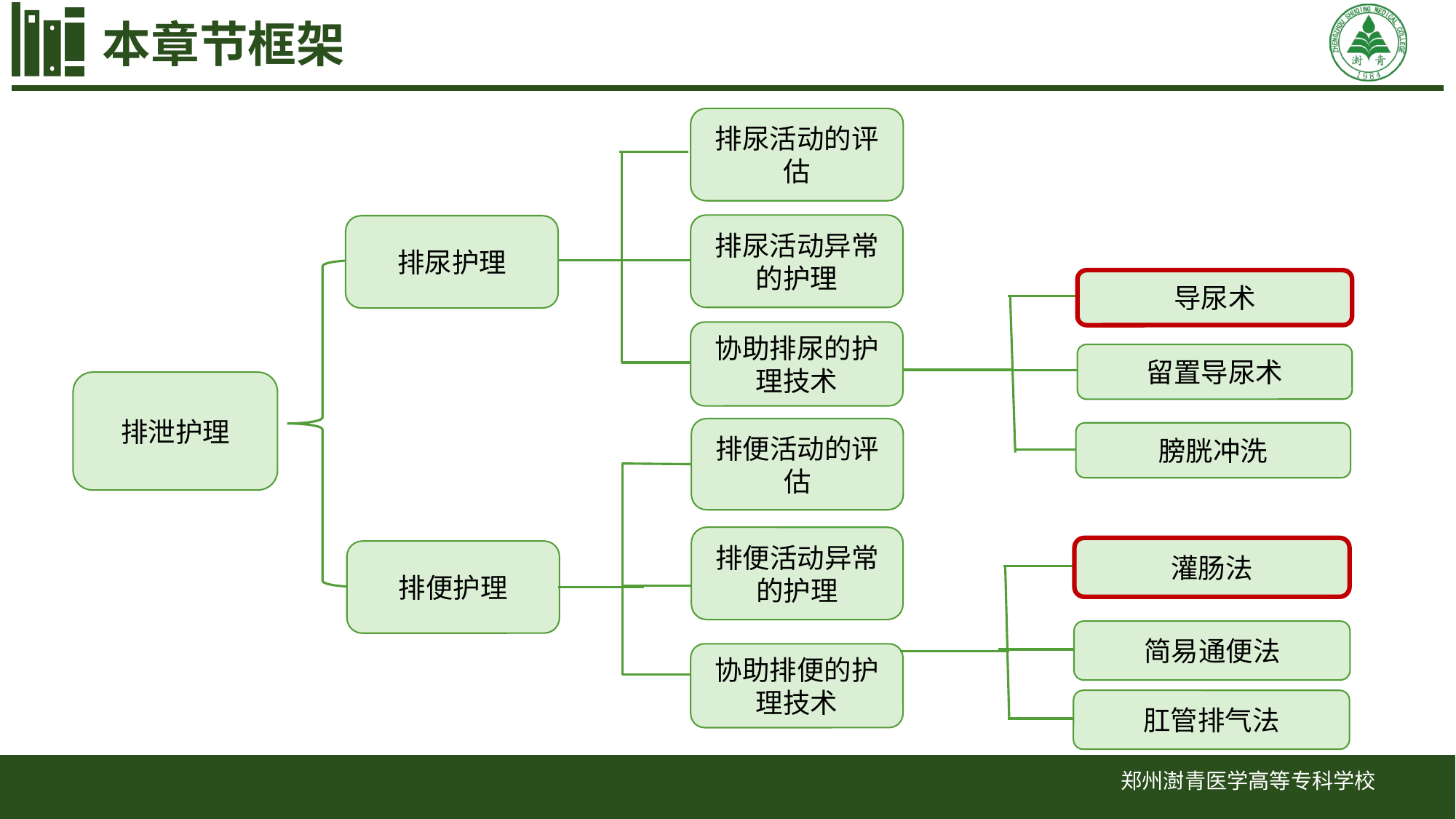

# 本章节框架
排尿活动的评估
排尿活动异常的护理
协助排尿的护理技术
排便活动的评估
排便活动异常的护理
协助排便的护理技术
排尿护理

排泄护理
排便护理
导尿术
留置导尿术
膀胱冲洗
灌肠法
简易通便法
肛管排气法
郑州澍青医学高等专科学校